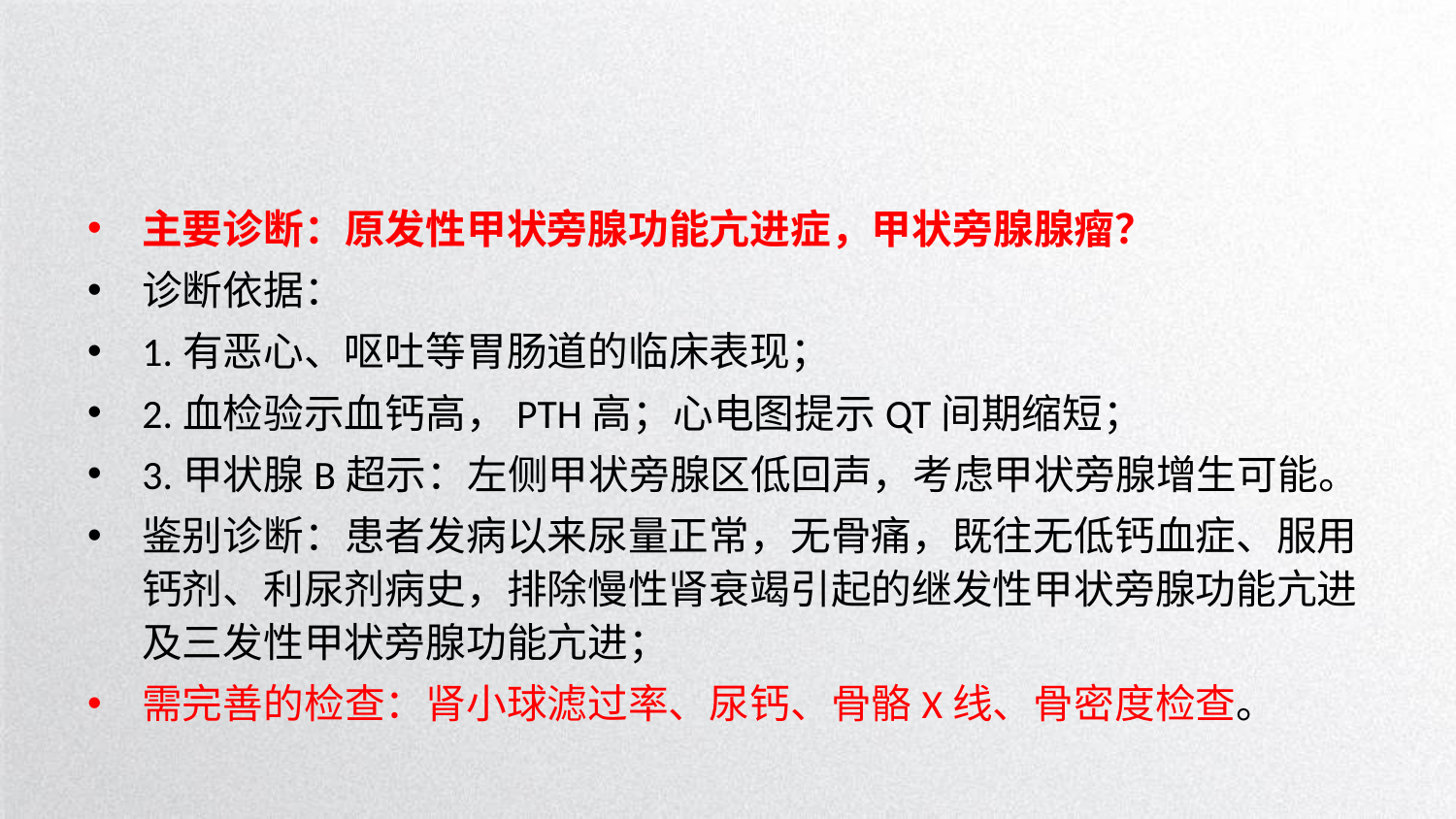

主要诊断：原发性甲状旁腺功能亢进症，甲状旁腺腺瘤？
诊断依据：
1.有恶心、呕吐等胃肠道的临床表现；
2.血检验示血钙高，PTH高；心电图提示QT间期缩短；
3.甲状腺B超示：左侧甲状旁腺区低回声，考虑甲状旁腺增生可能。
鉴别诊断：患者发病以来尿量正常，无骨痛，既往无低钙血症、服用钙剂、利尿剂病史，排除慢性肾衰竭引起的继发性甲状旁腺功能亢进及三发性甲状旁腺功能亢进；
需完善的检查：肾小球滤过率、尿钙、骨骼X线、骨密度检查。